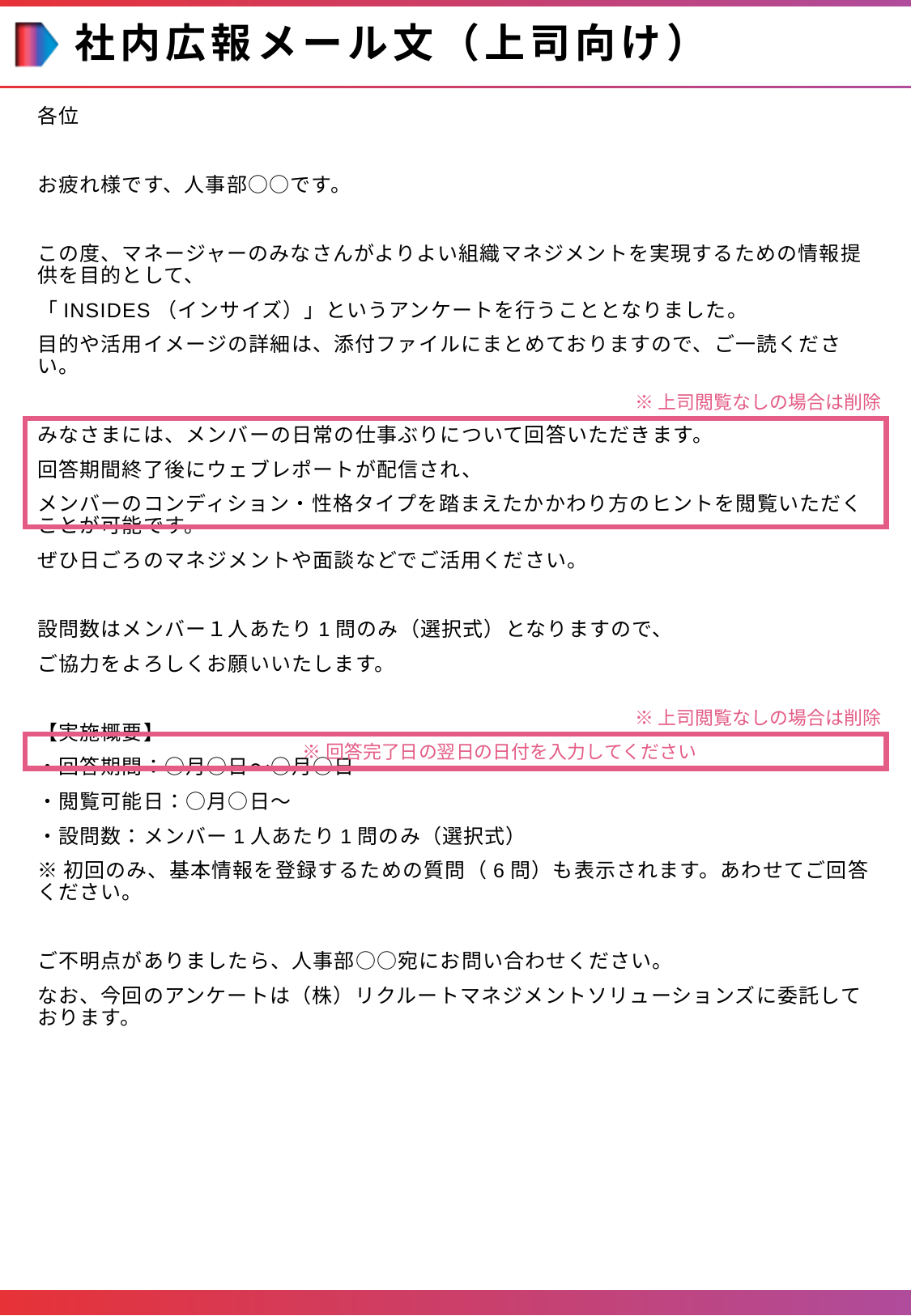

# 社内広報メール文（上司向け）
各位

お疲れ様です、人事部○○です。

この度、マネージャーのみなさんがよりよい組織マネジメントを実現するための情報提供を目的として、
「INSIDES（インサイズ）」というアンケートを行うこととなりました。
目的や活用イメージの詳細は、添付ファイルにまとめておりますので、ご一読ください。

みなさまには、メンバーの日常の仕事ぶりについて回答いただきます。
回答期間終了後にウェブレポートが配信され、
メンバーのコンディション・性格タイプを踏まえたかかわり方のヒントを閲覧いただくことが可能です。
ぜひ日ごろのマネジメントや面談などでご活用ください。

設問数はメンバー１人あたり1問のみ（選択式）となりますので、
ご協力をよろしくお願いいたします。

【実施概要】
・回答期間：○月○日～○月○日
・閲覧可能日：○月○日～
・設問数：メンバー1人あたり1問のみ（選択式）
※初回のみ、基本情報を登録するための質問（6問）も表示されます。あわせてご回答ください。

ご不明点がありましたら、人事部○○宛にお問い合わせください。
なお、今回のアンケートは（株）リクルートマネジメントソリューションズに委託しております。

※上司閲覧なしの場合は削除

※上司閲覧なしの場合は削除
※回答完了日の翌日の日付を入力してください